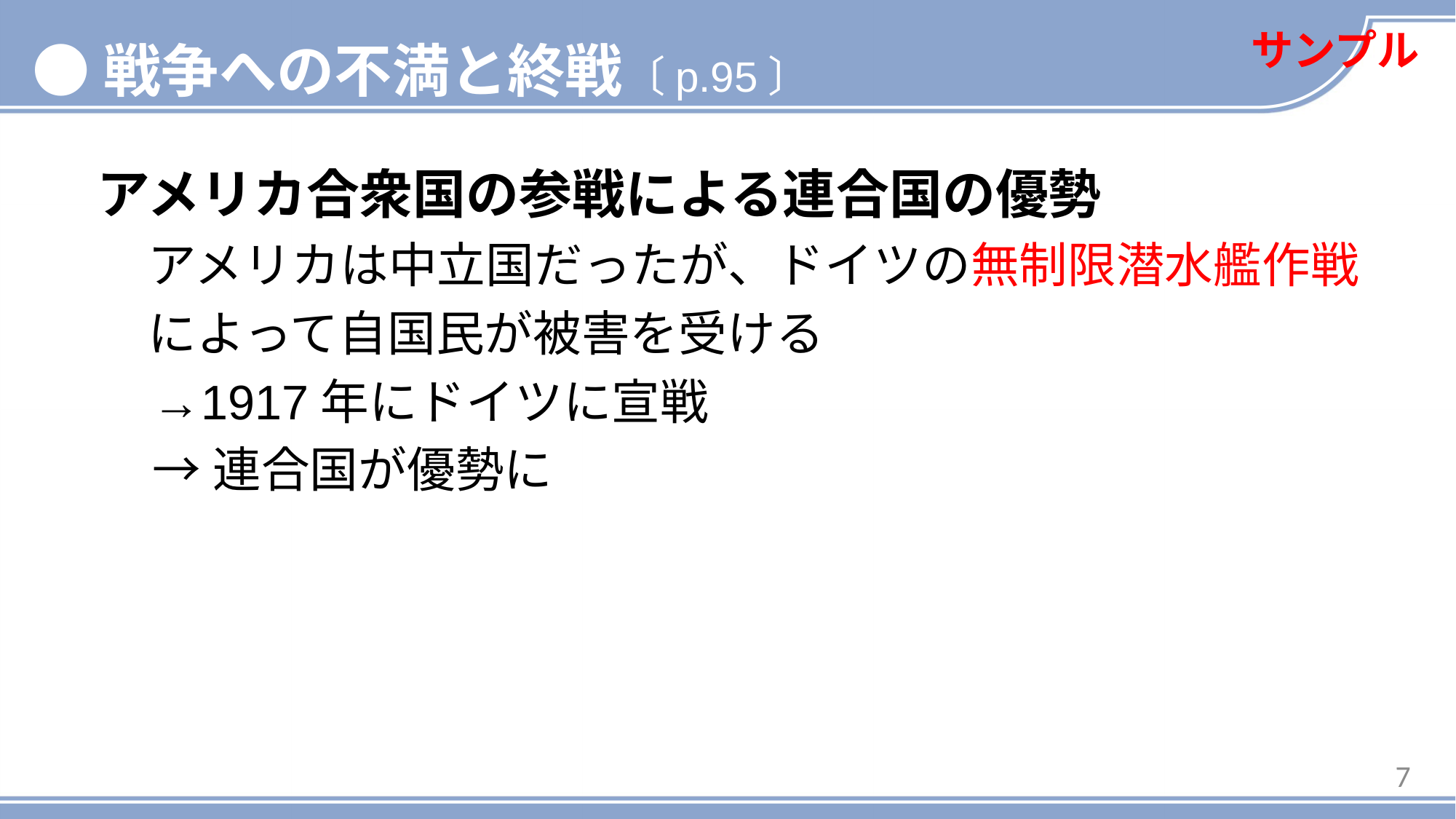

サンプル
●戦争への不満と終戦〔p.95〕
アメリカ合衆国の参戦による連合国の優勢
アメリカは中立国だったが、ドイツの無制限潜水艦作戦によって自国民が被害を受ける
→1917年にドイツに宣戦
→連合国が優勢に